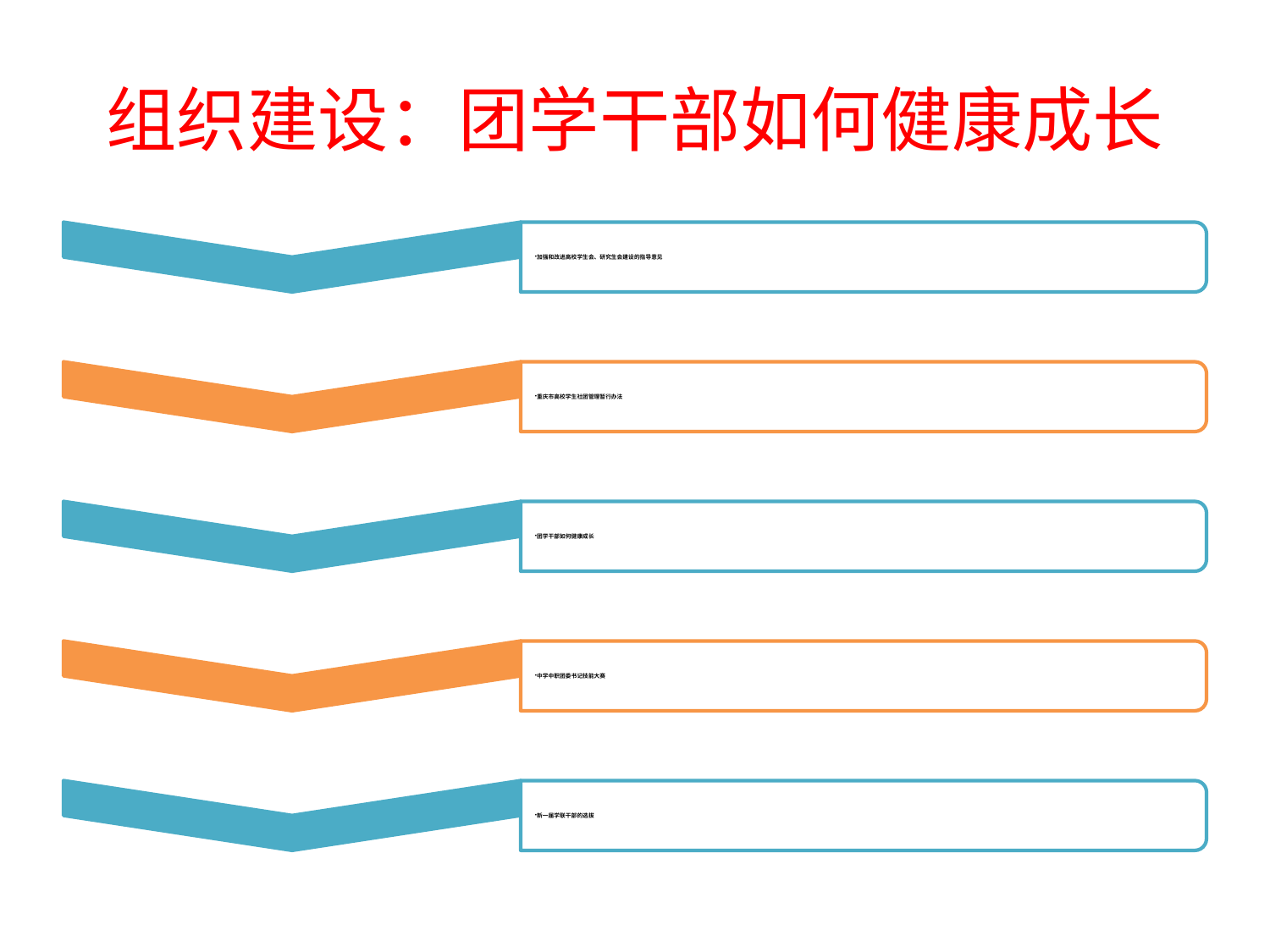

# 组织建设：团学干部如何健康成长
加强和改进高校学生会、研究生会建设的指导意见
重庆市高校学生社团管理暂行办法
团学干部如何健康成长
中学中职团委书记技能大赛
新一届学联干部的选拔